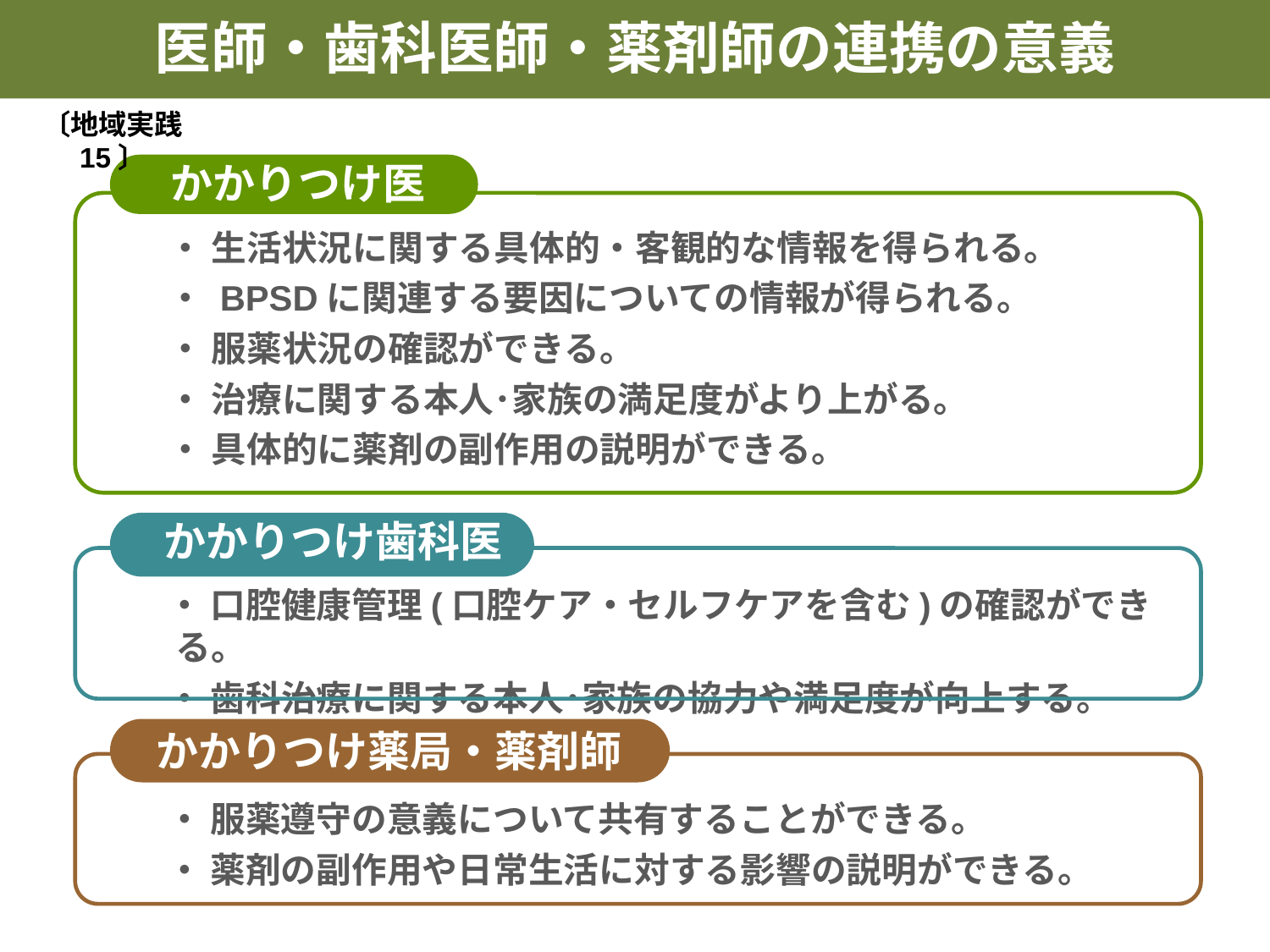

医師・歯科医師・薬剤師の連携の意義
〔地域実践 15〕
かかりつけ医

　・ 生活状況に関する具体的・客観的な情報を得られる。
　・ BPSDに関連する要因についての情報が得られる。
　・ 服薬状況の確認ができる。
　・ 治療に関する本人･家族の満足度がより上がる。
　・ 具体的に薬剤の副作用の説明ができる。

かかりつけ歯科医

　・ 口腔健康管理(口腔ケア・セルフケアを含む)の確認ができる。
　・ 歯科治療に関する本人･家族の協力や満足度が向上する。
かかりつけ薬局・薬剤師

　・ 服薬遵守の意義について共有することができる。
　・ 薬剤の副作用や日常生活に対する影響の説明ができる。